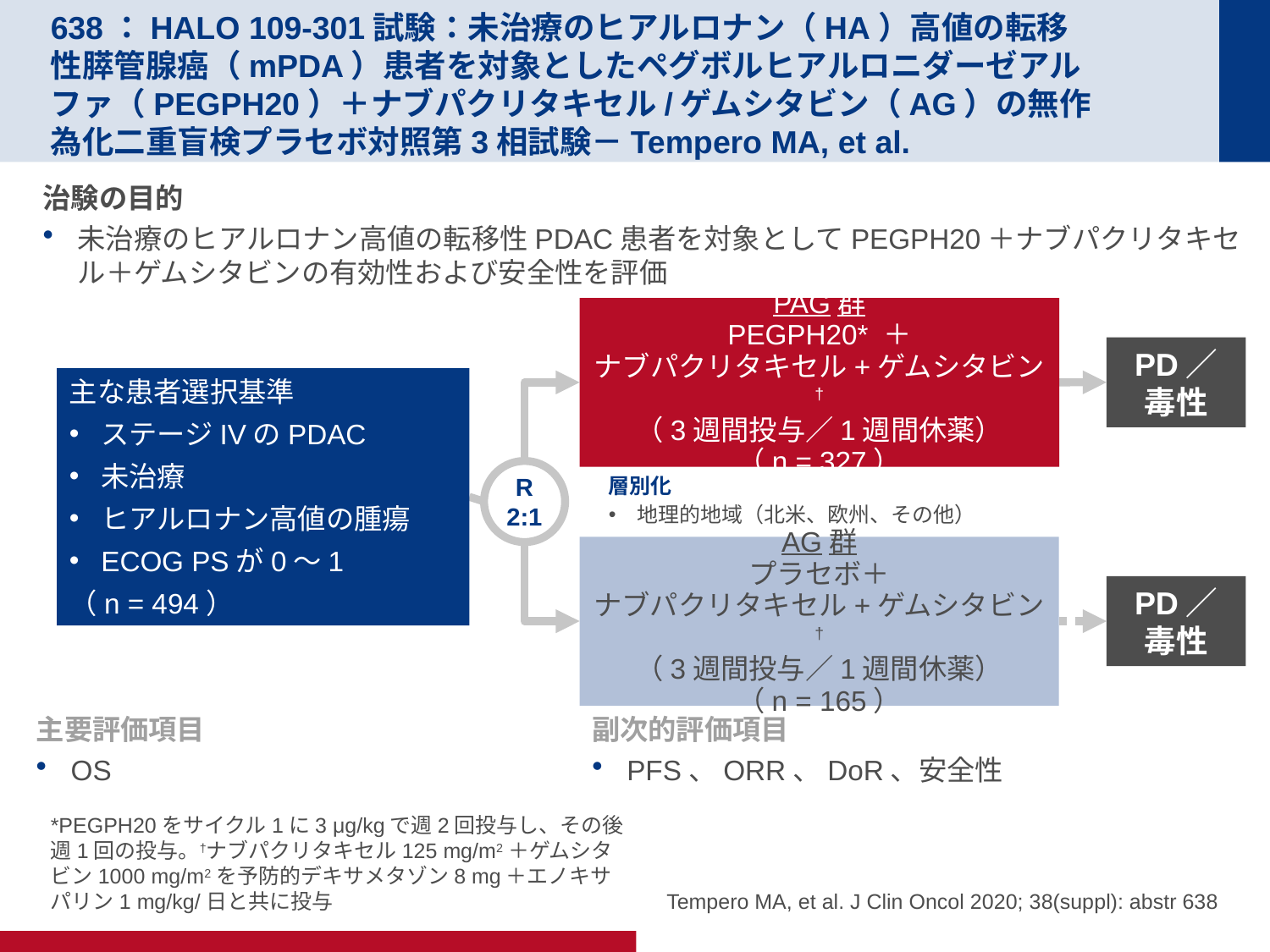

# 638：HALO 109-301試験：未治療のヒアルロナン（HA）高値の転移性膵管腺癌（mPDA）患者を対象としたペグボルヒアルロニダーゼアルファ（PEGPH20）＋ナブパクリタキセル/ゲムシタビン（AG）の無作為化二重盲検プラセボ対照第3相試験－Tempero MA, et al.
治験の目的
未治療のヒアルロナン高値の転移性PDAC患者を対象としてPEGPH20＋ナブパクリタキセル＋ゲムシタビンの有効性および安全性を評価
PAG群
PEGPH20* ＋
ナブパクリタキセル+ゲムシタビン†
（3週間投与／1週間休薬）
（n = 327）
PD／
毒性
主な患者選択基準
ステージIVのPDAC
未治療
ヒアルロナン高値の腫瘍
ECOG PSが0～1
（n = 494）
R
2:1
層別化
地理的地域（北米、欧州、その他）
AG群
プラセボ＋
ナブパクリタキセル+ゲムシタビン†
（3週間投与／1週間休薬）
（n = 165）
PD／
毒性
主要評価項目
OS

副次的評価項目
PFS、ORR、DoR、安全性
*PEGPH20をサイクル1に3 μg/kgで週2回投与し、その後週1回の投与。†ナブパクリタキセル125 mg/m2＋ゲムシタビン1000 mg/m2を予防的デキサメタゾン8 mg＋エノキサパリン1 mg/kg/日と共に投与
Tempero MA, et al. J Clin Oncol 2020; 38(suppl): abstr 638